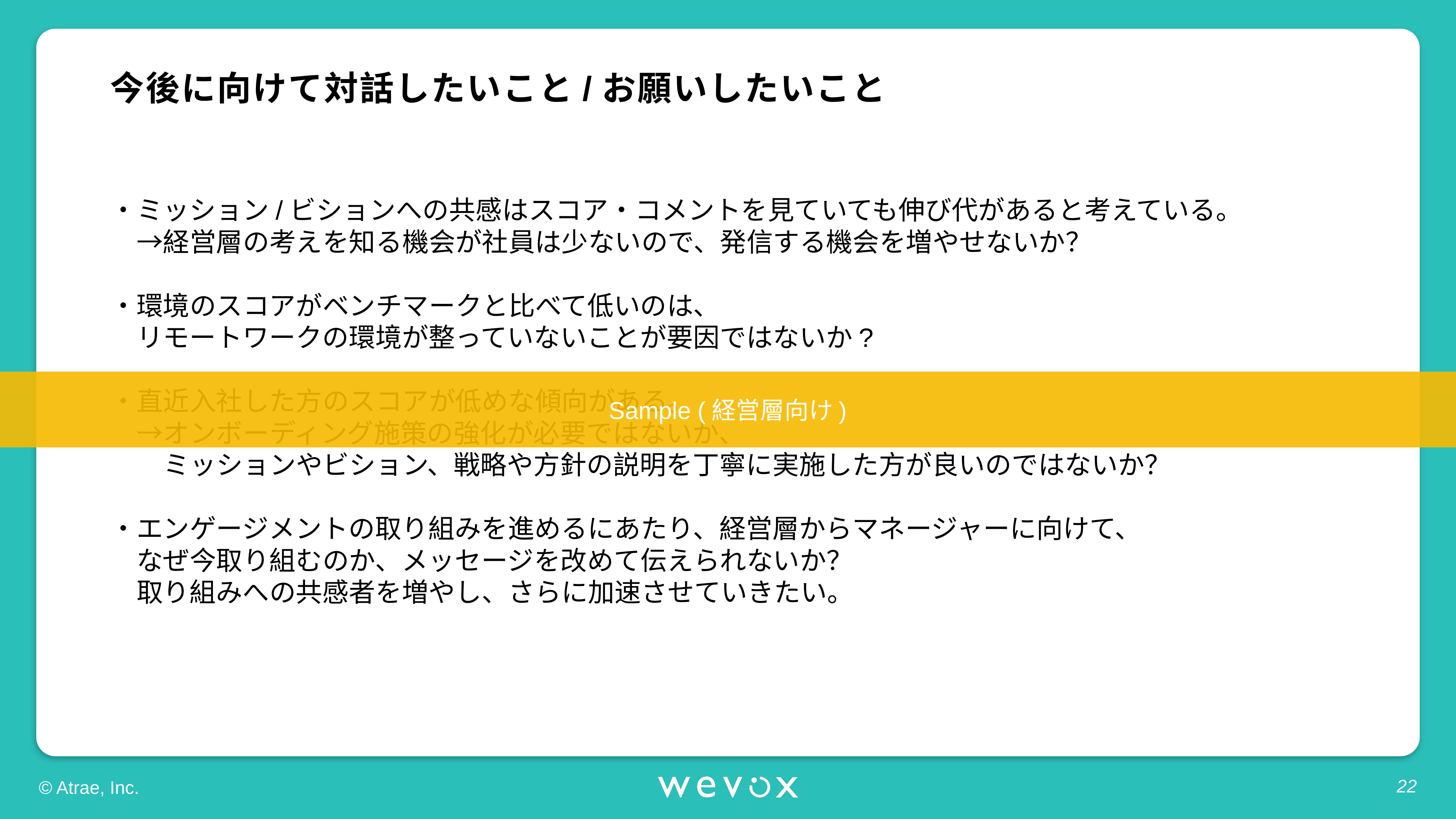

今後に向けて対話したいこと/お願いしたいこと
・ミッション/ビションへの共感はスコア・コメントを見ていても伸び代があると考えている。
　→経営層の考えを知る機会が社員は少ないので、発信する機会を増やせないか？

・環境のスコアがベンチマークと比べて低いのは、
　リモートワークの環境が整っていないことが要因ではないか?

・直近入社した方のスコアが低めな傾向がある。
　→オンボーディング施策の強化が必要ではないか、
　　ミッションやビション、戦略や方針の説明を丁寧に実施した方が良いのではないか？

・エンゲージメントの取り組みを進めるにあたり、経営層からマネージャーに向けて、
　なぜ今取り組むのか、メッセージを改めて伝えられないか？
　取り組みへの共感者を増やし、さらに加速させていきたい。
Sample (経営層向け)
22